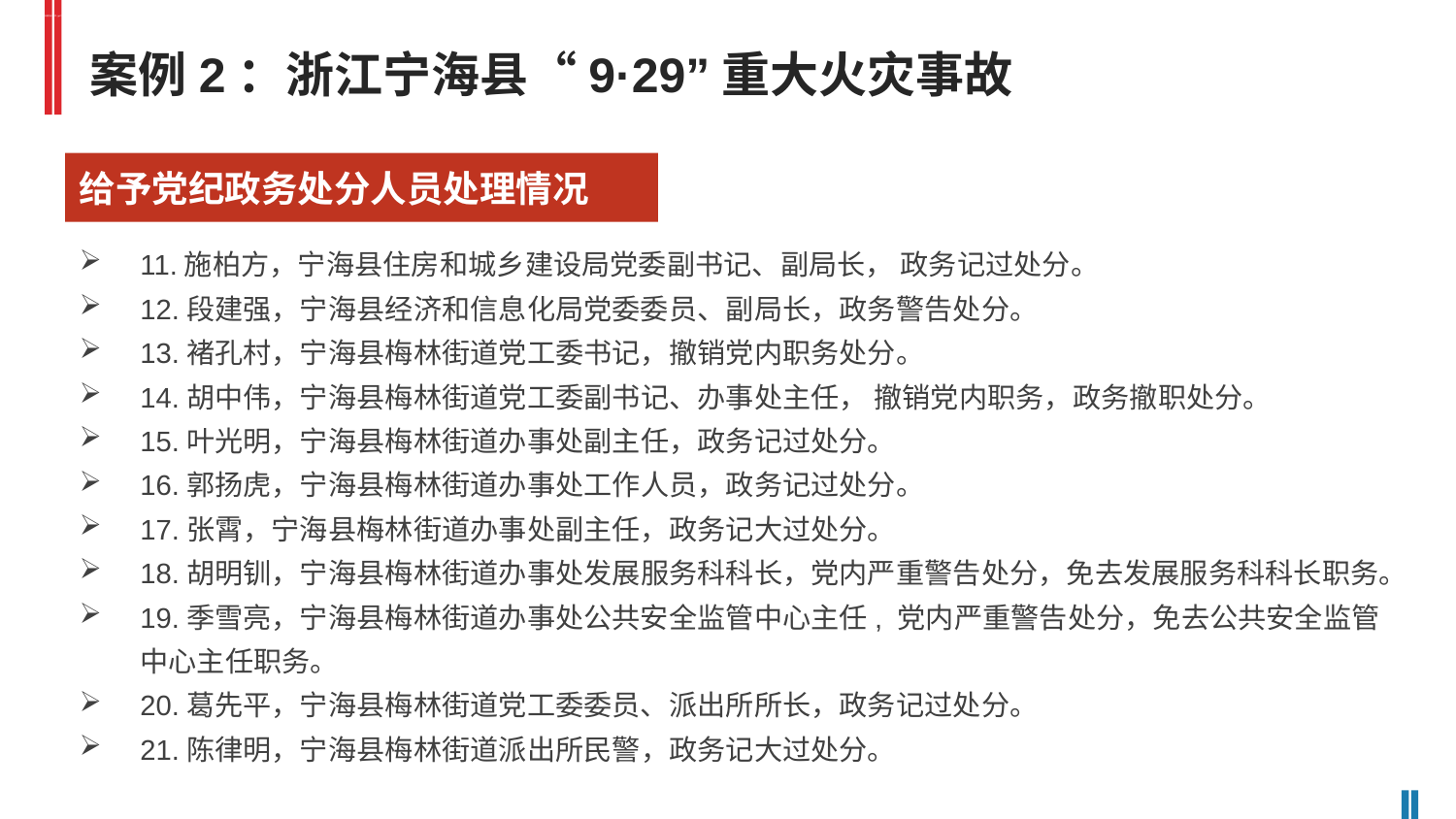

生产安全事故调查处理培训课件(ppt77页)
案例2：浙江宁海县“9·29”重大火灾事故
给予党纪政务处分人员处理情况
11.施柏方，宁海县住房和城乡建设局党委副书记、副局长， 政务记过处分。
12.段建强，宁海县经济和信息化局党委委员、副局长，政务警告处分。
13.褚孔村，宁海县梅林街道党工委书记，撤销党内职务处分。
14.胡中伟，宁海县梅林街道党工委副书记、办事处主任， 撤销党内职务，政务撤职处分。
15.叶光明，宁海县梅林街道办事处副主任，政务记过处分。
16.郭扬虎，宁海县梅林街道办事处工作人员，政务记过处分。
17.张霄，宁海县梅林街道办事处副主任，政务记大过处分。
18.胡明钏，宁海县梅林街道办事处发展服务科科长，党内严重警告处分，免去发展服务科科长职务。
19.季雪亮，宁海县梅林街道办事处公共安全监管中心主任, 党内严重警告处分，免去公共安全监管中心主任职务。
20.葛先平，宁海县梅林街道党工委委员、派出所所长，政务记过处分。
21.陈律明，宁海县梅林街道派出所民警，政务记大过处分。
生产安全事故调查处理培训课件(ppt77页)